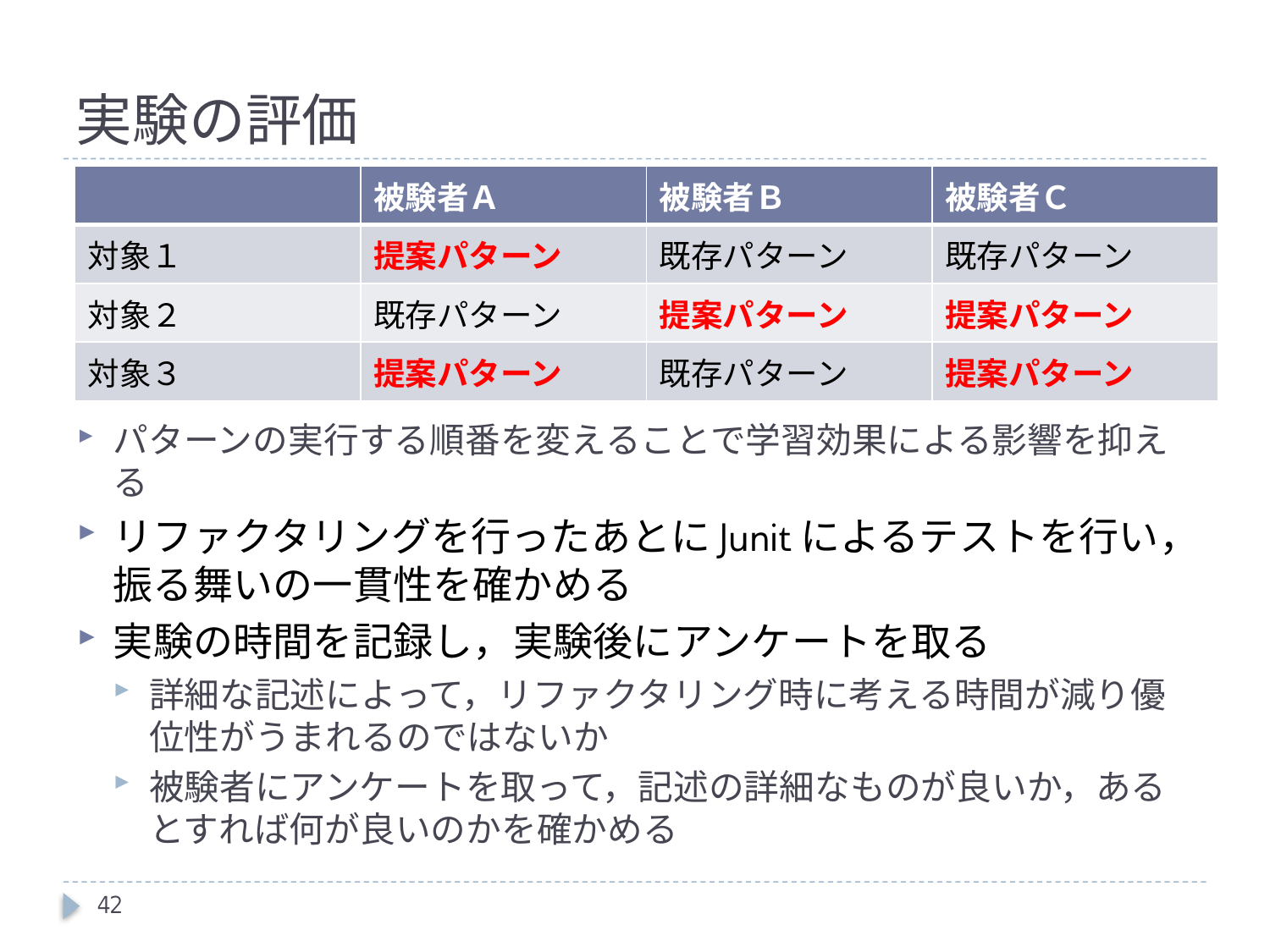

# 実験の評価
|  | 被験者Ａ | 被験者Ｂ | 被験者Ｃ |
| --- | --- | --- | --- |
| 対象１ | 提案パターン | 既存パターン | 既存パターン |
| 対象２ | 既存パターン | 提案パターン | 提案パターン |
| 対象３ | 提案パターン | 既存パターン | 提案パターン |

パターンの実行する順番を変えることで学習効果による影響を抑える
リファクタリングを行ったあとにJunitによるテストを行い，振る舞いの一貫性を確かめる
実験の時間を記録し，実験後にアンケートを取る
詳細な記述によって，リファクタリング時に考える時間が減り優位性がうまれるのではないか
被験者にアンケートを取って，記述の詳細なものが良いか，あるとすれば何が良いのかを確かめる
42